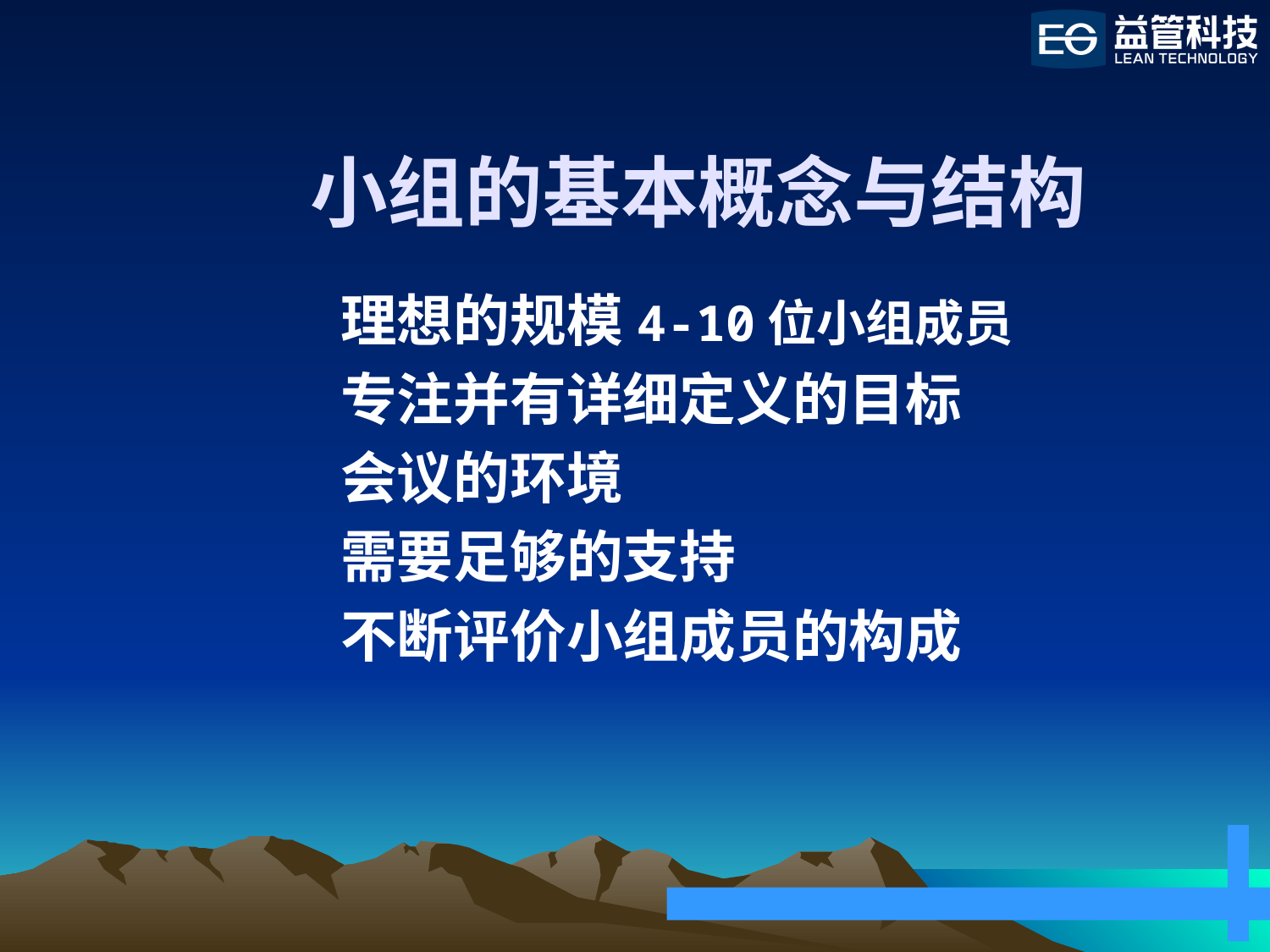

小组的基本概念与结构
理想的规模4-10位小组成员
专注并有详细定义的目标
会议的环境
需要足够的支持
不断评价小组成员的构成